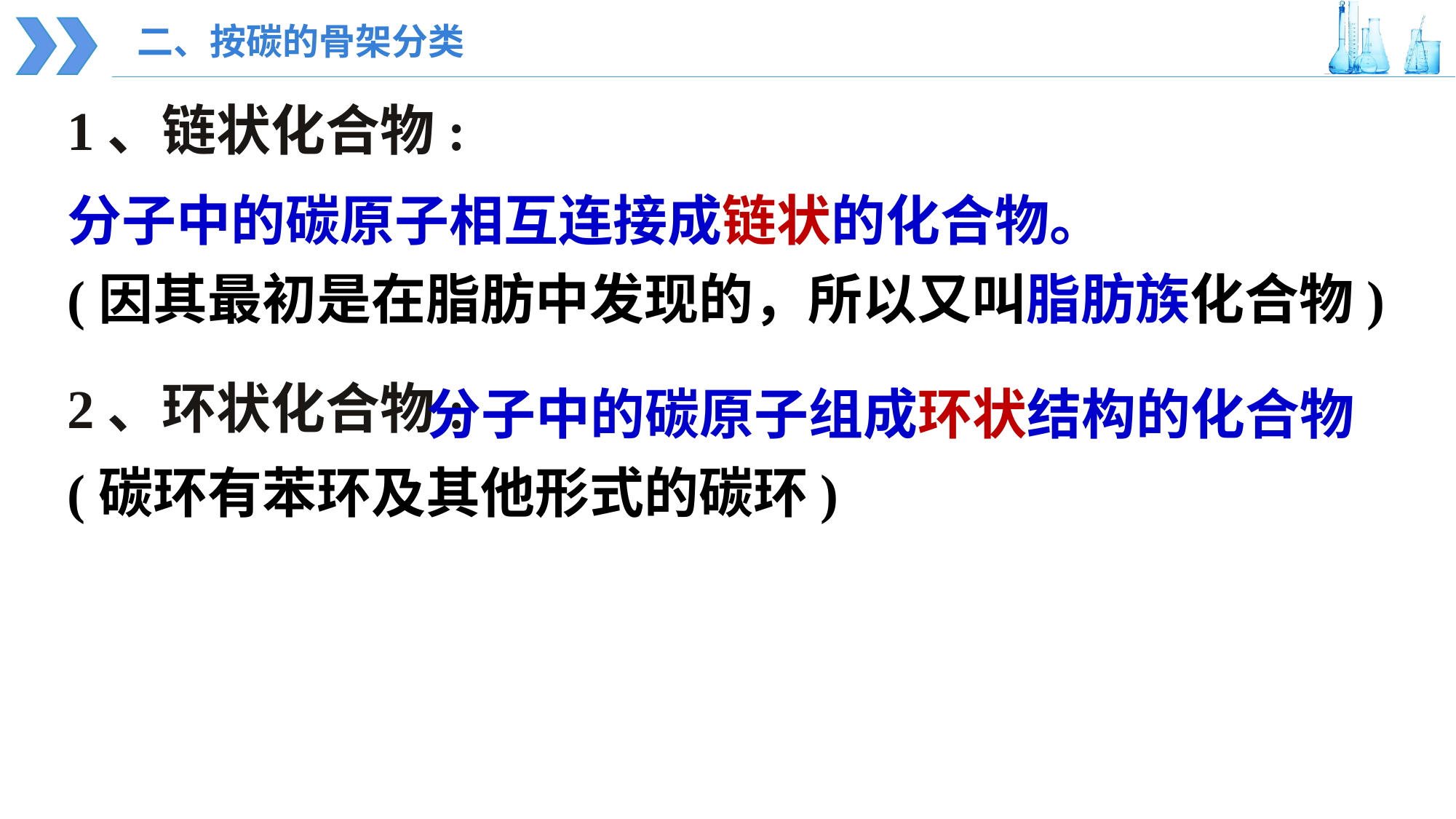

二、按碳的骨架分类
1、链状化合物:
分子中的碳原子相互连接成链状的化合物。
(因其最初是在脂肪中发现的，所以又叫脂肪族化合物)
                            分子中的碳原子组成环状结构的化合物
(碳环有苯环及其他形式的碳环)
2、环状化合物: